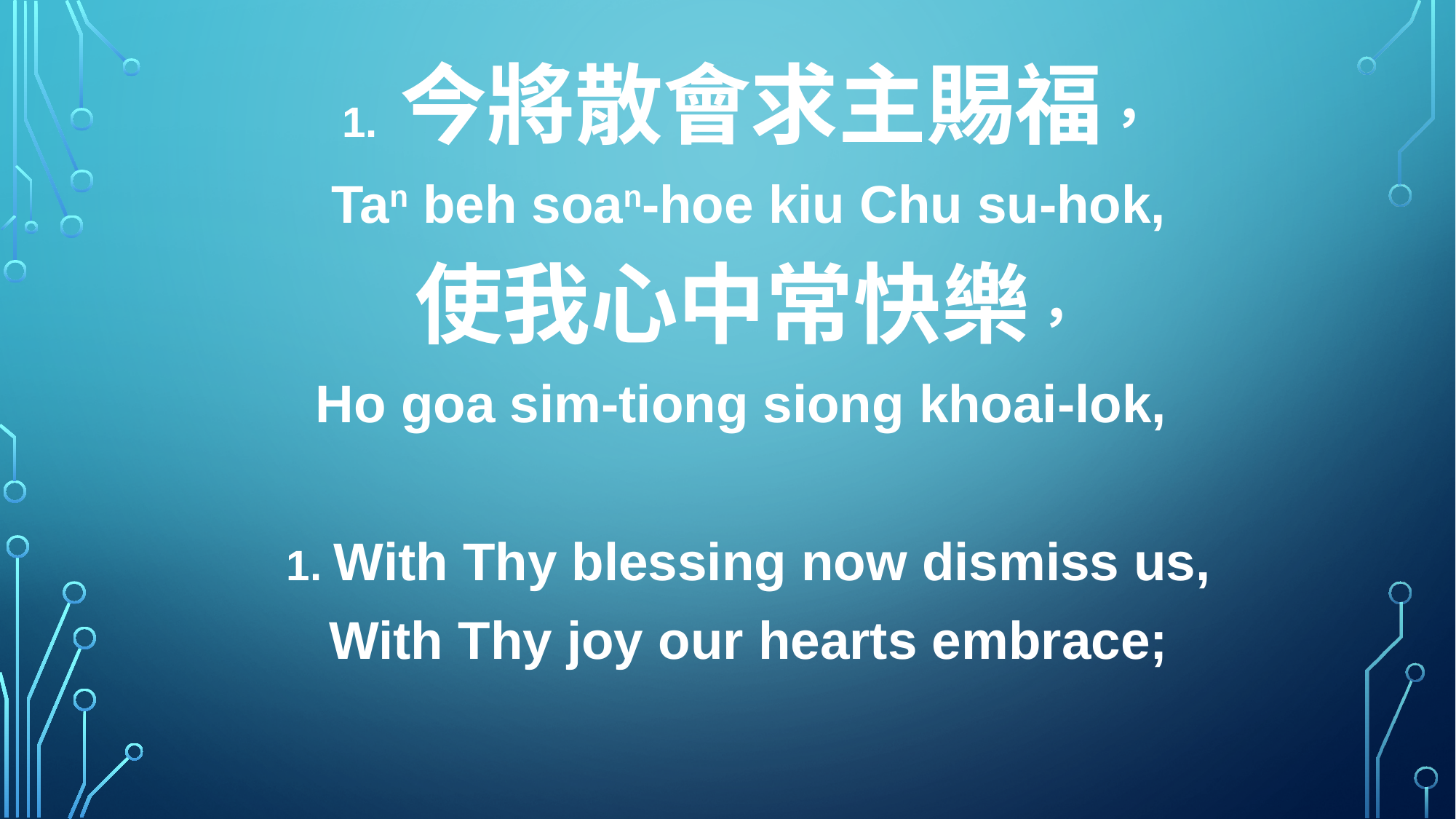

1. 今將散會求主賜福，
Tan beh soan-hoe kiu Chu su-hok,
使我心中常快樂，
Ho goa sim-tiong siong khoai-lok,

1. With Thy blessing now dismiss us,
With Thy joy our hearts embrace;